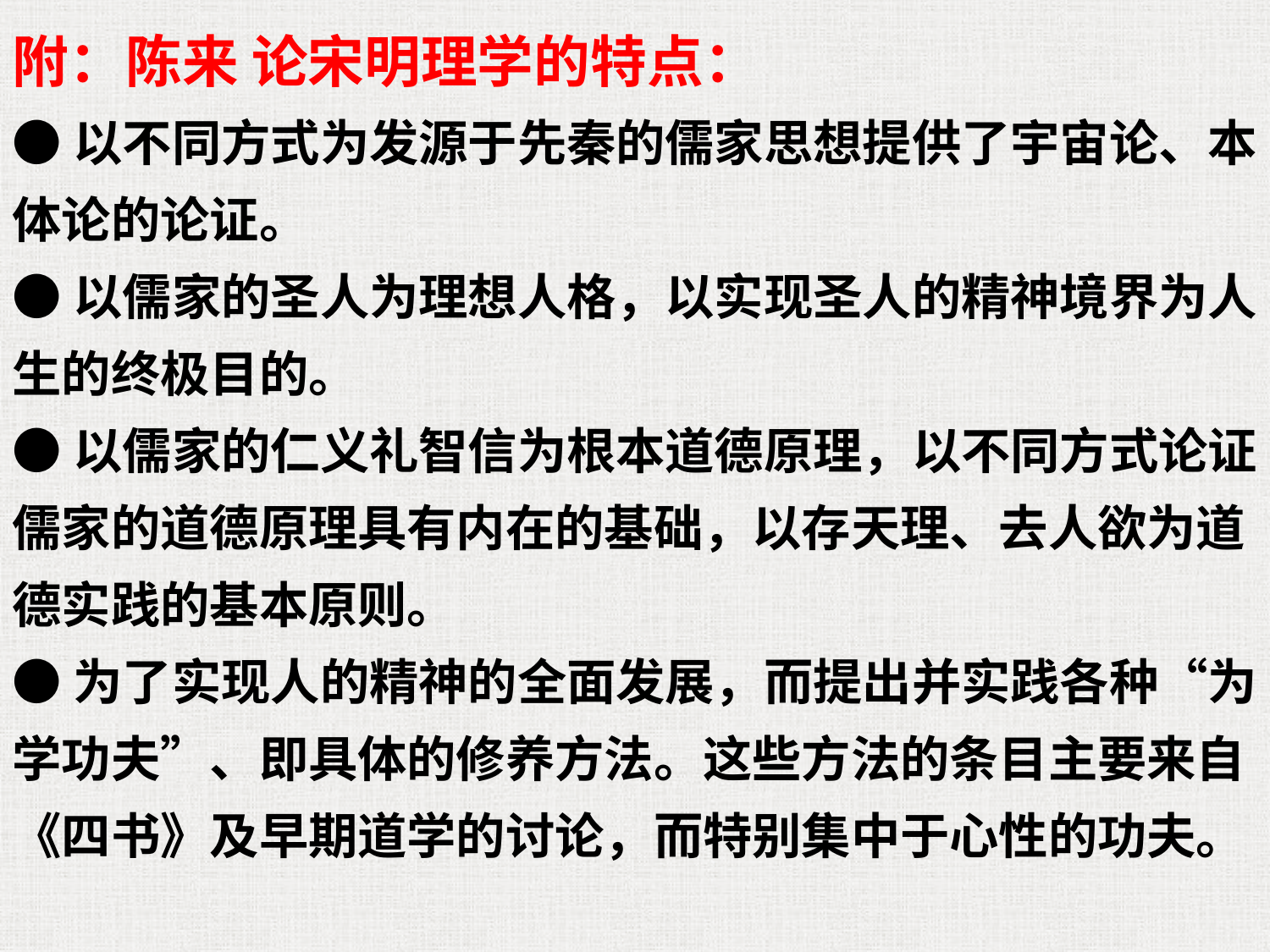

附：陈来 论宋明理学的特点：
●以不同方式为发源于先秦的儒家思想提供了宇宙论、本体论的论证。
●以儒家的圣人为理想人格，以实现圣人的精神境界为人生的终极目的。
●以儒家的仁义礼智信为根本道德原理，以不同方式论证儒家的道德原理具有内在的基础，以存天理、去人欲为道德实践的基本原则。
●为了实现人的精神的全面发展，而提出并实践各种“为学功夫”、即具体的修养方法。这些方法的条目主要来自《四书》及早期道学的讨论，而特别集中于心性的功夫。